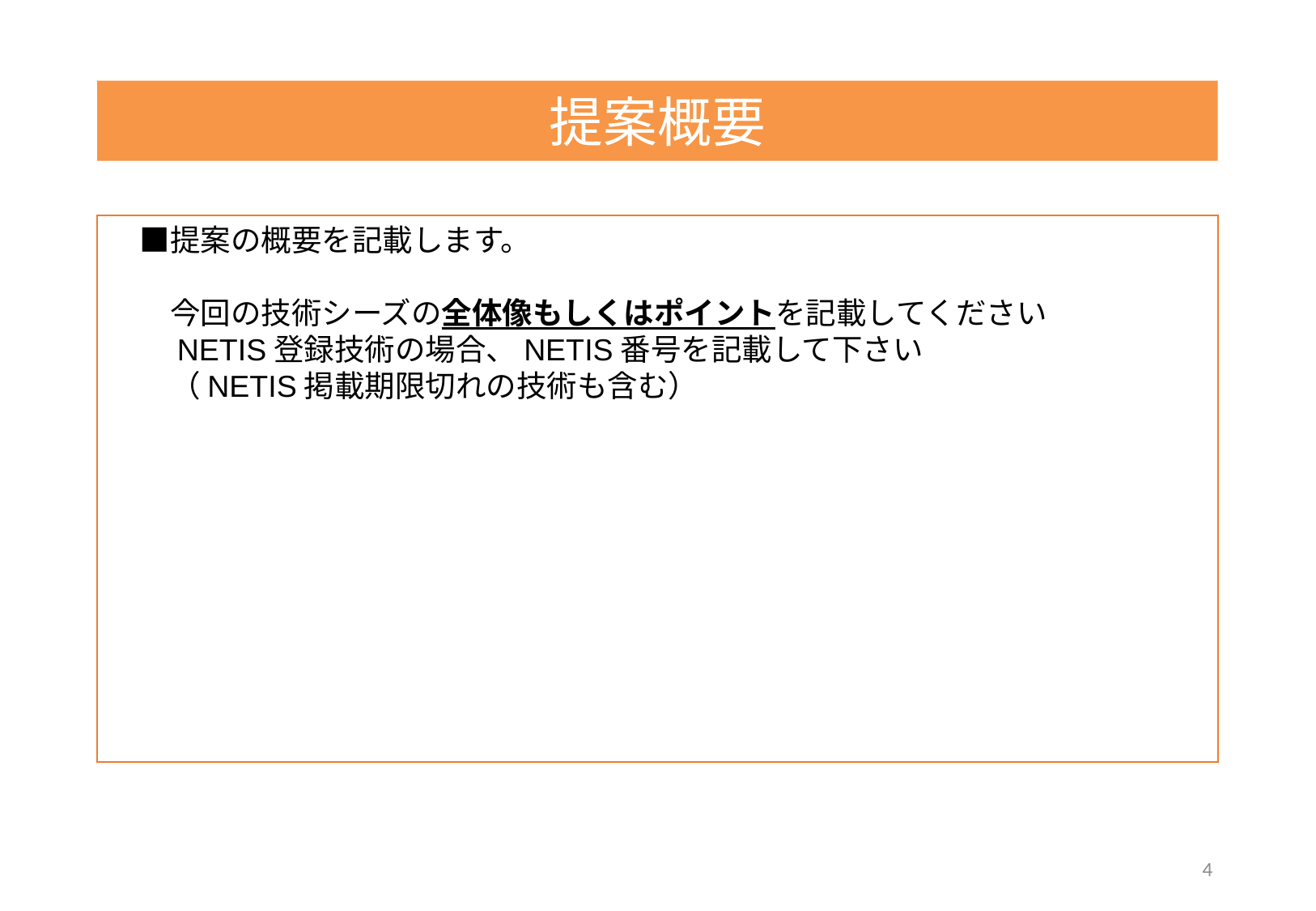

提案概要
　■提案の概要を記載します。

　　今回の技術シーズの全体像もしくはポイントを記載してください
　　NETIS登録技術の場合、NETIS番号を記載して下さい
　　（NETIS掲載期限切れの技術も含む）
4